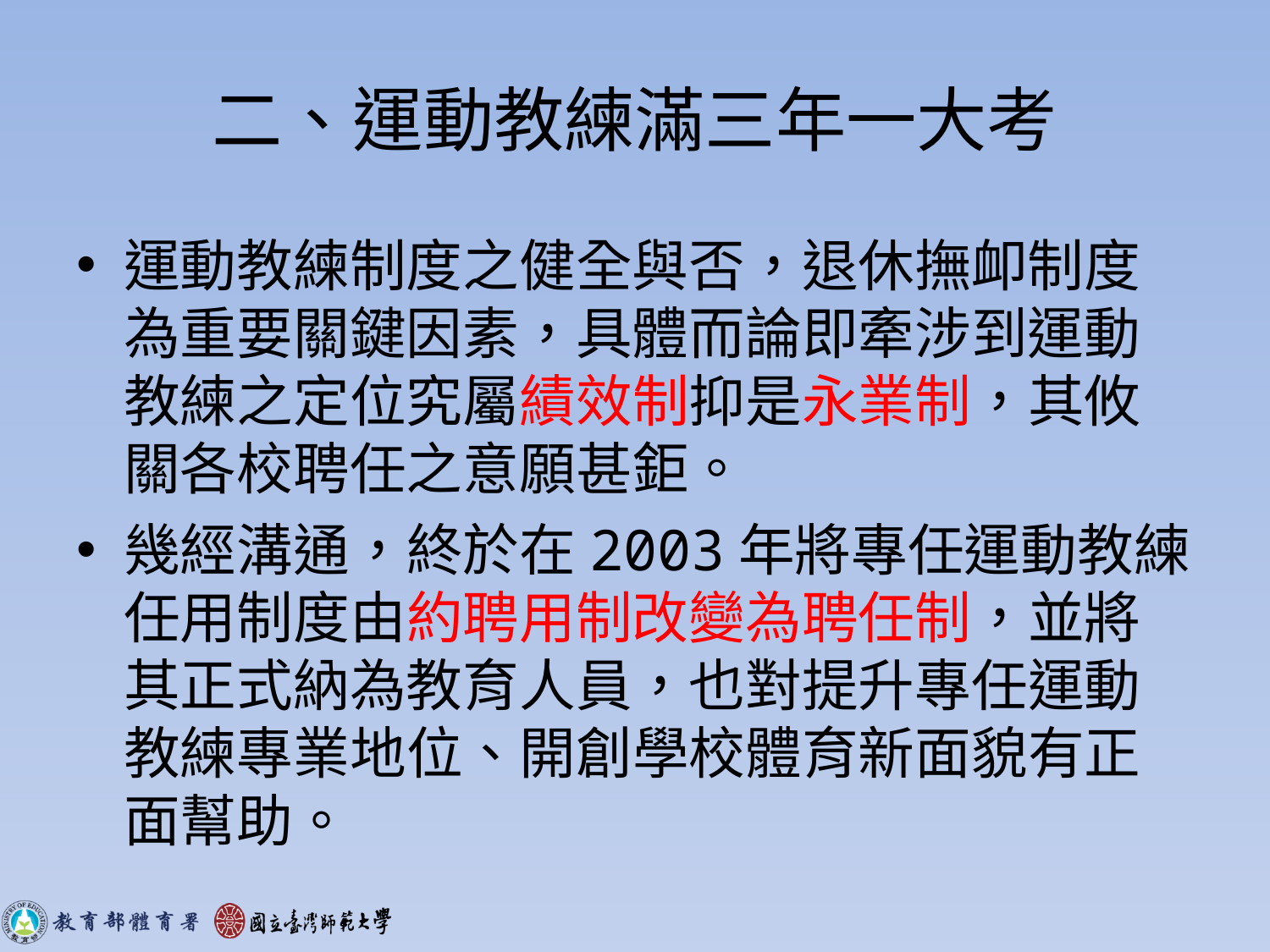

# 二、運動教練滿三年一大考
運動教練制度之健全與否，退休撫卹制度為重要關鍵因素，具體而論即牽涉到運動教練之定位究屬績效制抑是永業制，其攸關各校聘任之意願甚鉅。
幾經溝通，終於在2003年將專任運動教練任用制度由約聘用制改變為聘任制，並將其正式納為教育人員，也對提升專任運動教練專業地位、開創學校體育新面貌有正面幫助。